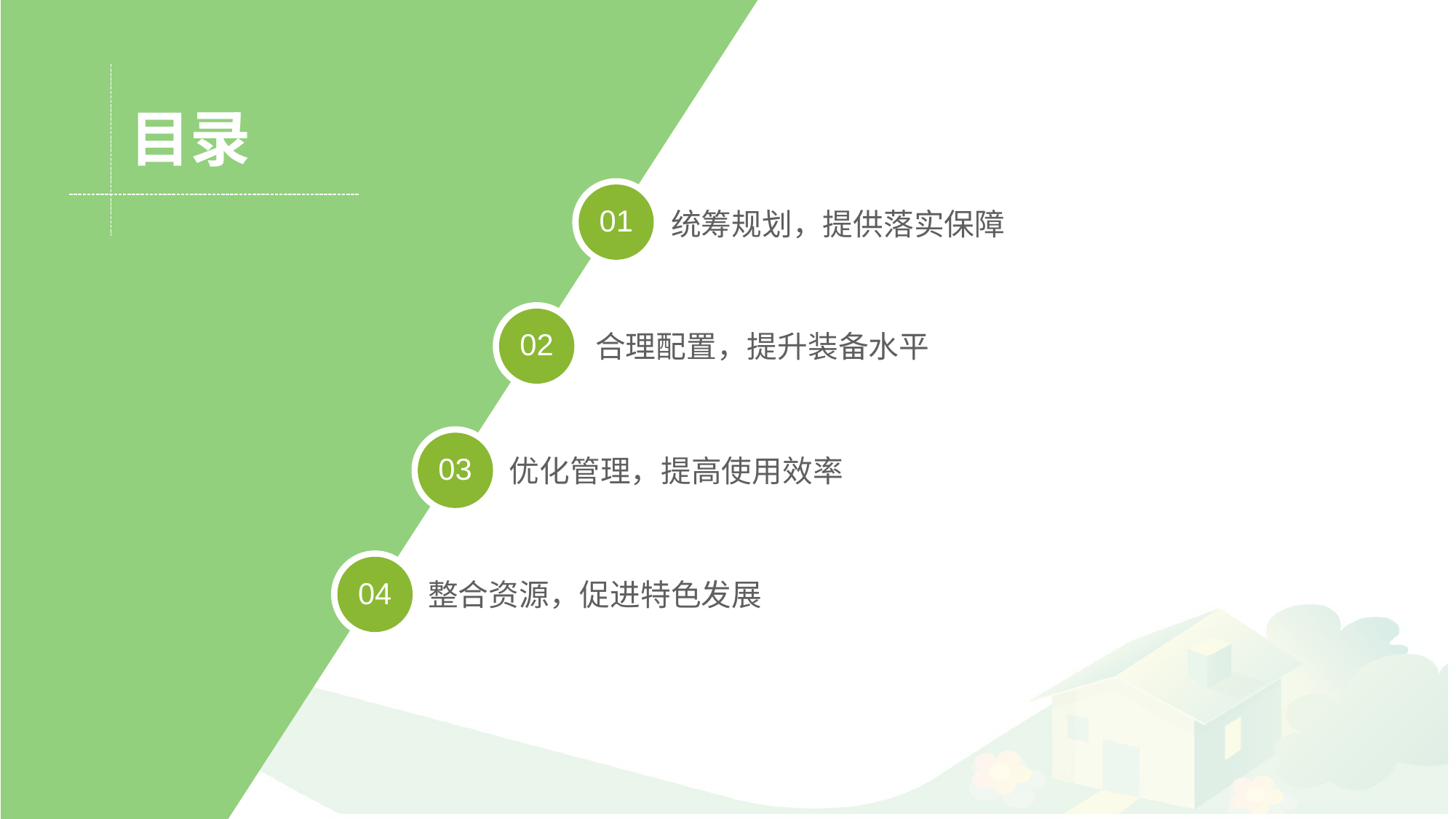

目录

01
统筹规划，提供落实保障

02
合理配置，提升装备水平

03
优化管理，提高使用效率

04
整合资源，促进特色发展